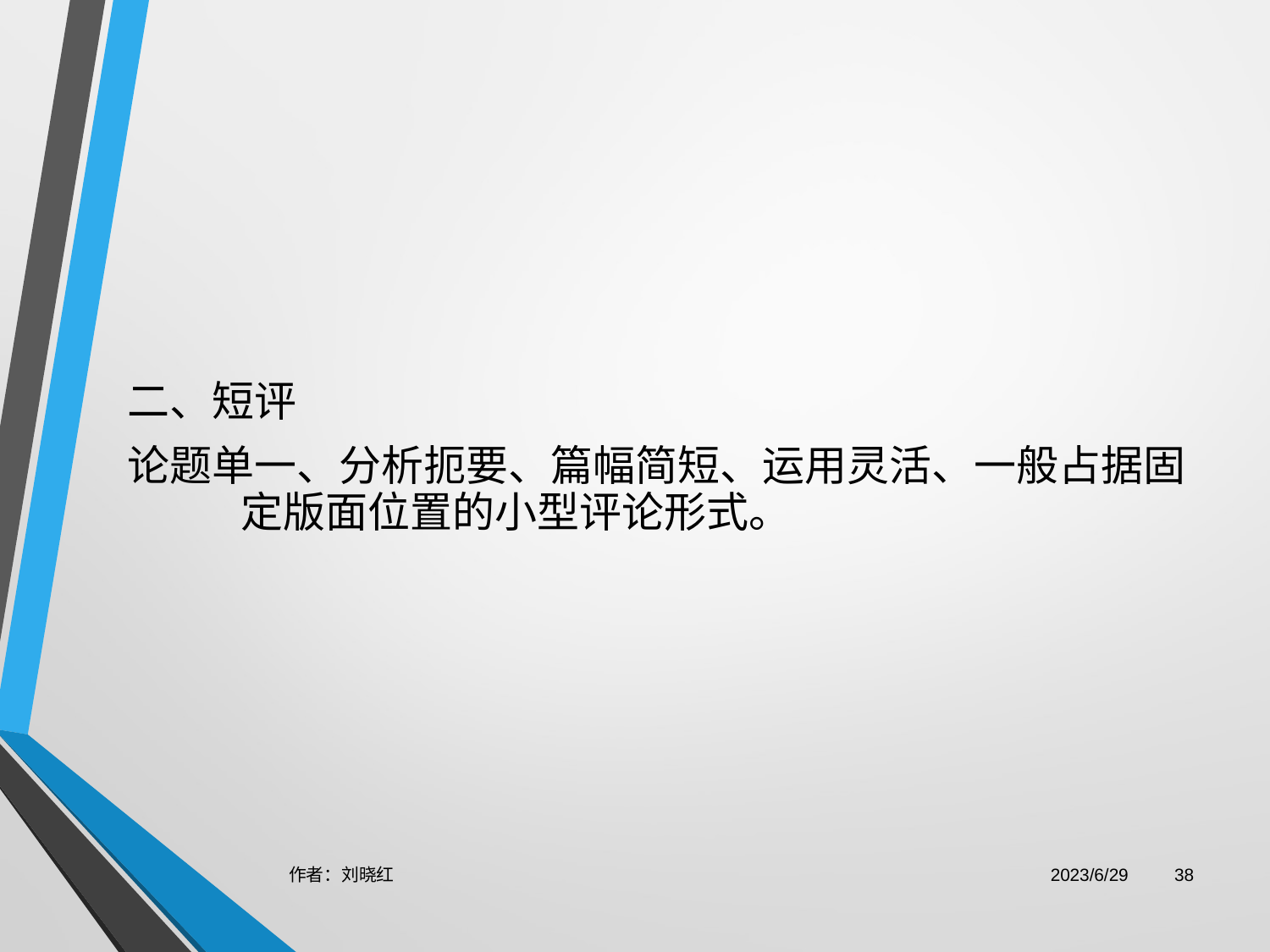

二、短评
论题单一、分析扼要、篇幅简短、运用灵活、一般占据固定版面位置的小型评论形式。

作者：刘晓红
2023/6/29
38